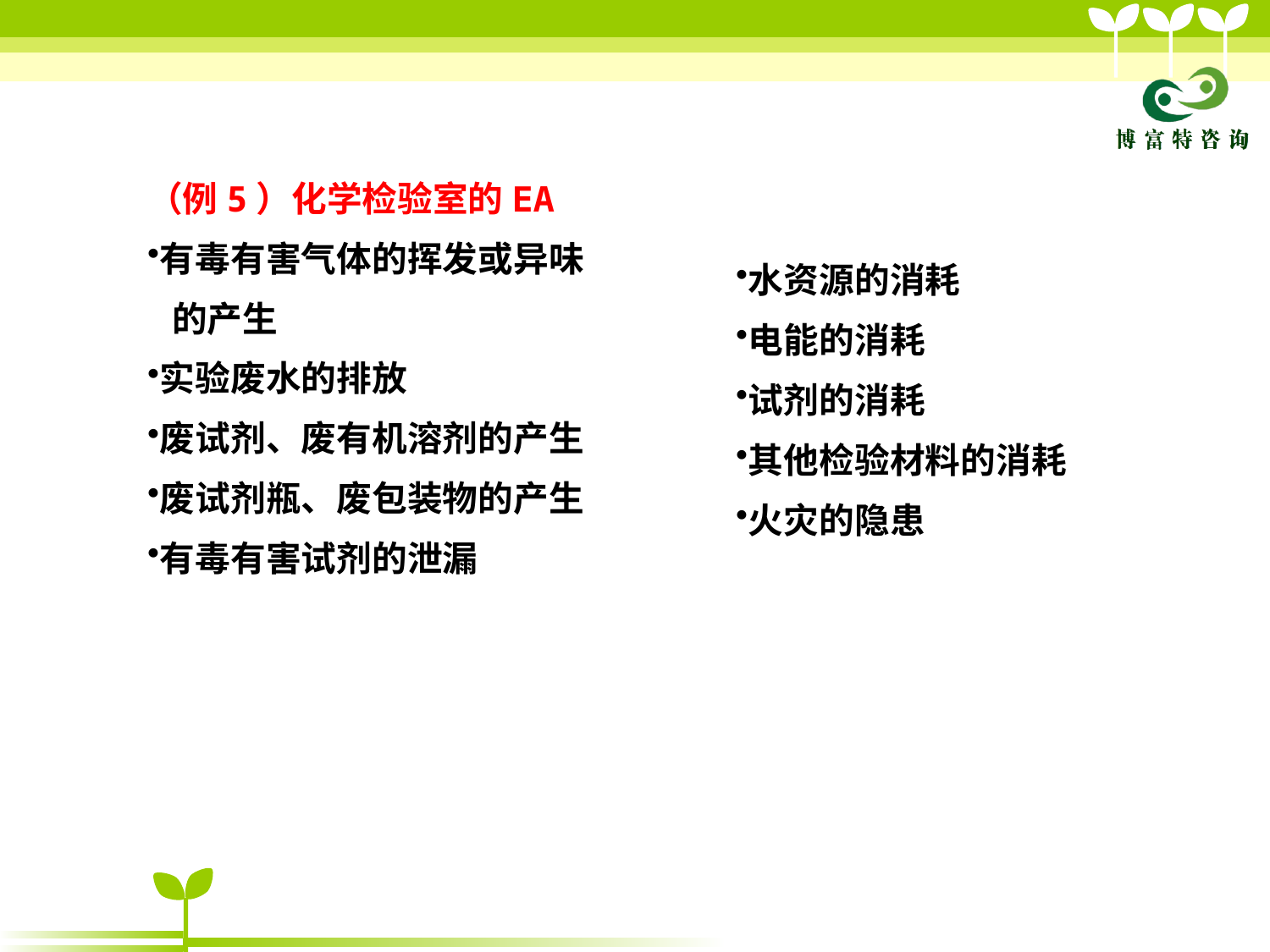

（例5）化学检验室的EA
有毒有害气体的挥发或异味
  的产生
实验废水的排放
废试剂、废有机溶剂的产生
废试剂瓶、废包装物的产生
有毒有害试剂的泄漏
水资源的消耗
电能的消耗
试剂的消耗
其他检验材料的消耗
火灾的隐患